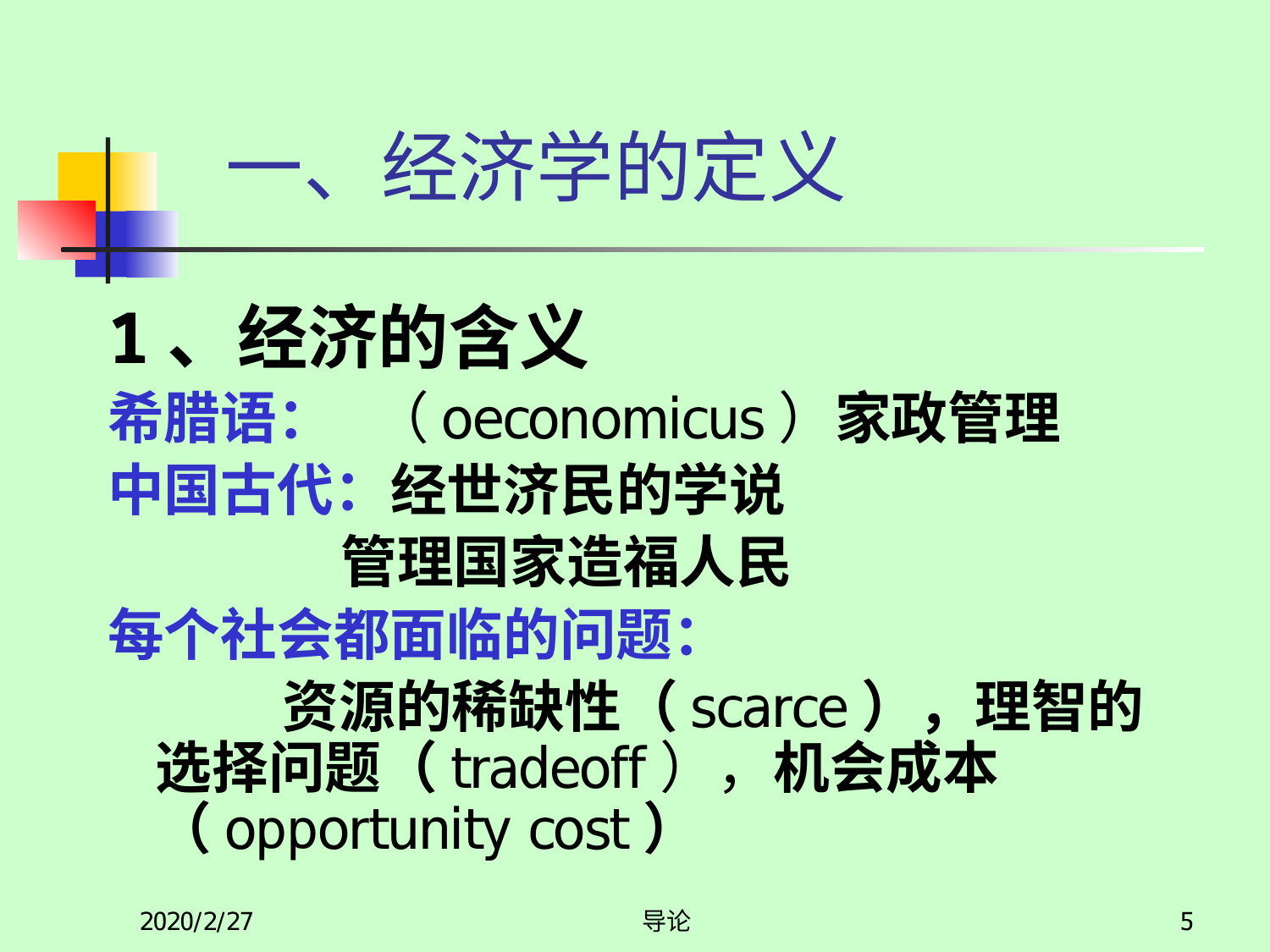

# 一、经济学的定义
1、经济的含义
希腊语：   （oeconomicus）家政管理
中国古代：经世济民的学说
                 管理国家造福人民
每个社会都面临的问题：
      	资源的稀缺性（scarce），理智的选择问题（tradeoff），机会成本（opportunity cost）
2020/2/27
导论
5